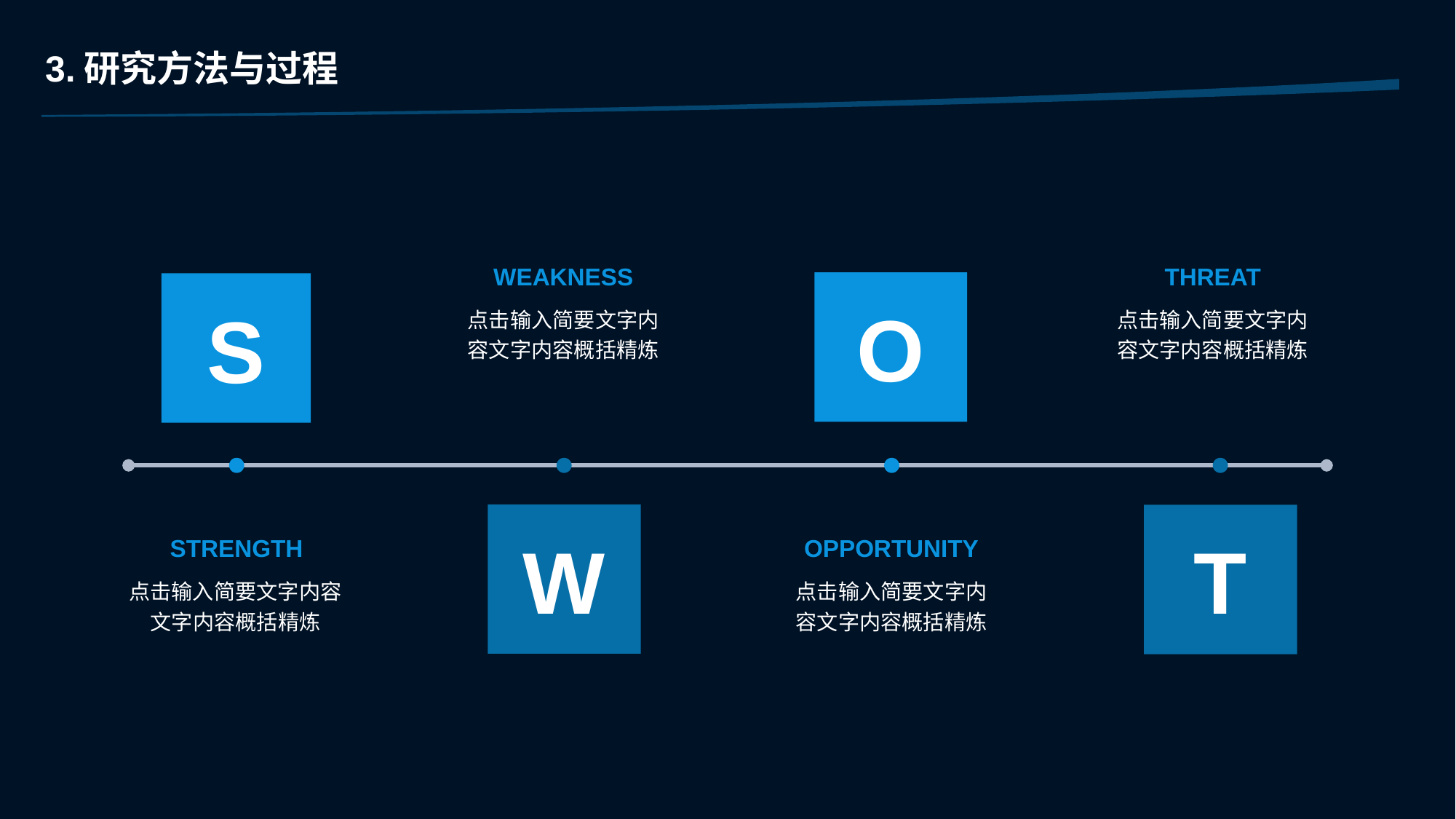

3.研究方法与过程
WEAKNESS
点击输入简要文字内容文字内容概括精炼
THREAT
点击输入简要文字内容文字内容概括精炼
O
S

W
T
STRENGTH
点击输入简要文字内容文字内容概括精炼
OPPORTUNITY
点击输入简要文字内容文字内容概括精炼